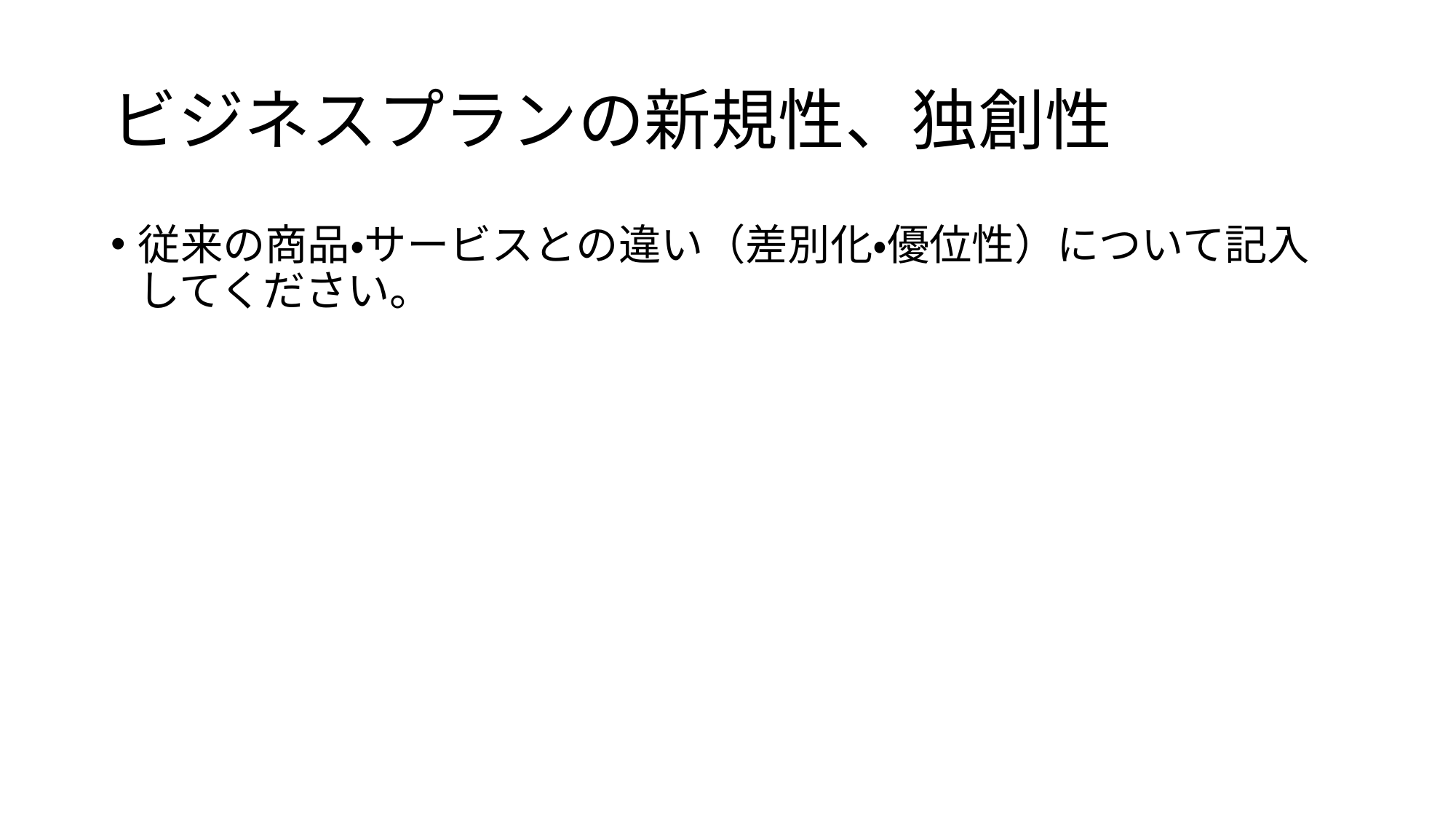

# ビジネスプランの新規性、独創性
従来の商品・サービスとの違い（差別化・優位性）について記入してください。